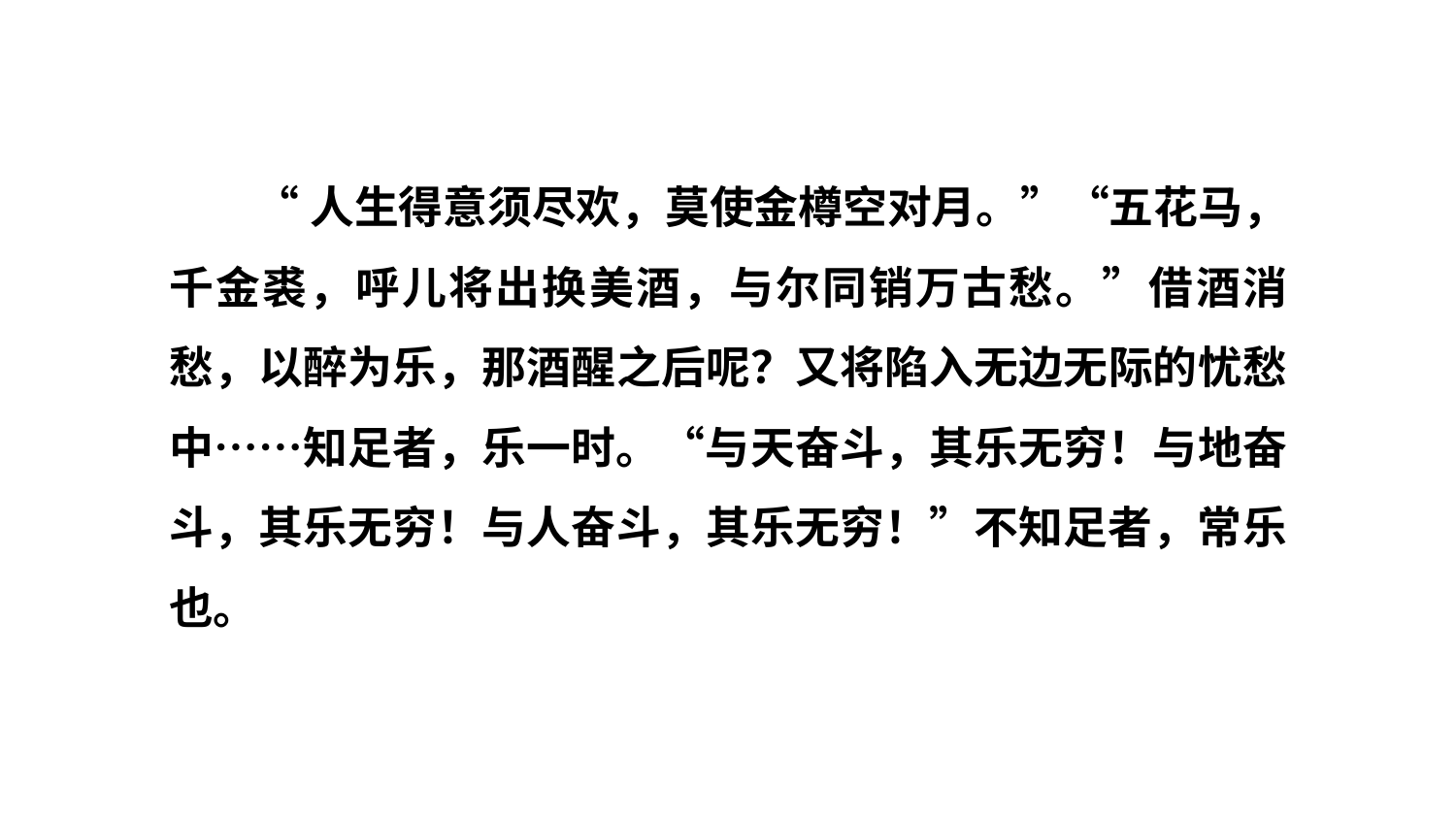

写作实践
“人生得意须尽欢，莫使金樽空对月。”“五花马，千金裘，呼儿将出换美酒，与尔同销万古愁。”借酒消愁，以醉为乐，那酒醒之后呢？又将陷入无边无际的忧愁中⋯⋯知足者，乐一时。“与天奋斗，其乐无穷！与地奋斗，其乐无穷！与人奋斗，其乐无穷！”不知足者，常乐也。